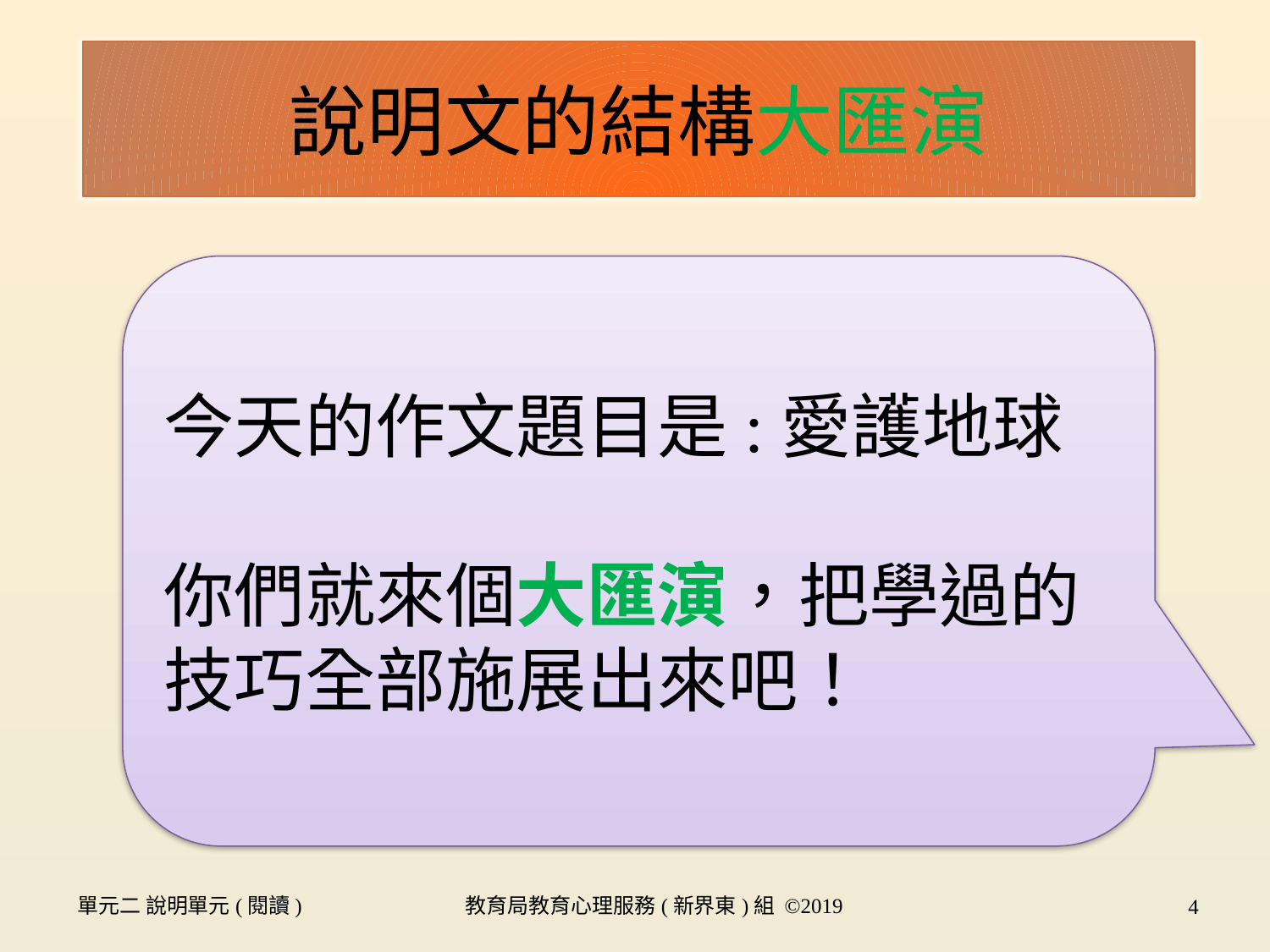

說明文的結構大匯演

今天的作文題目是:愛護地球

你們就來個大匯演，把學過的技巧全部施展出來吧！

單元二 說明單元(閱讀)
教育局教育心理服務(新界東)組 ©2019
4